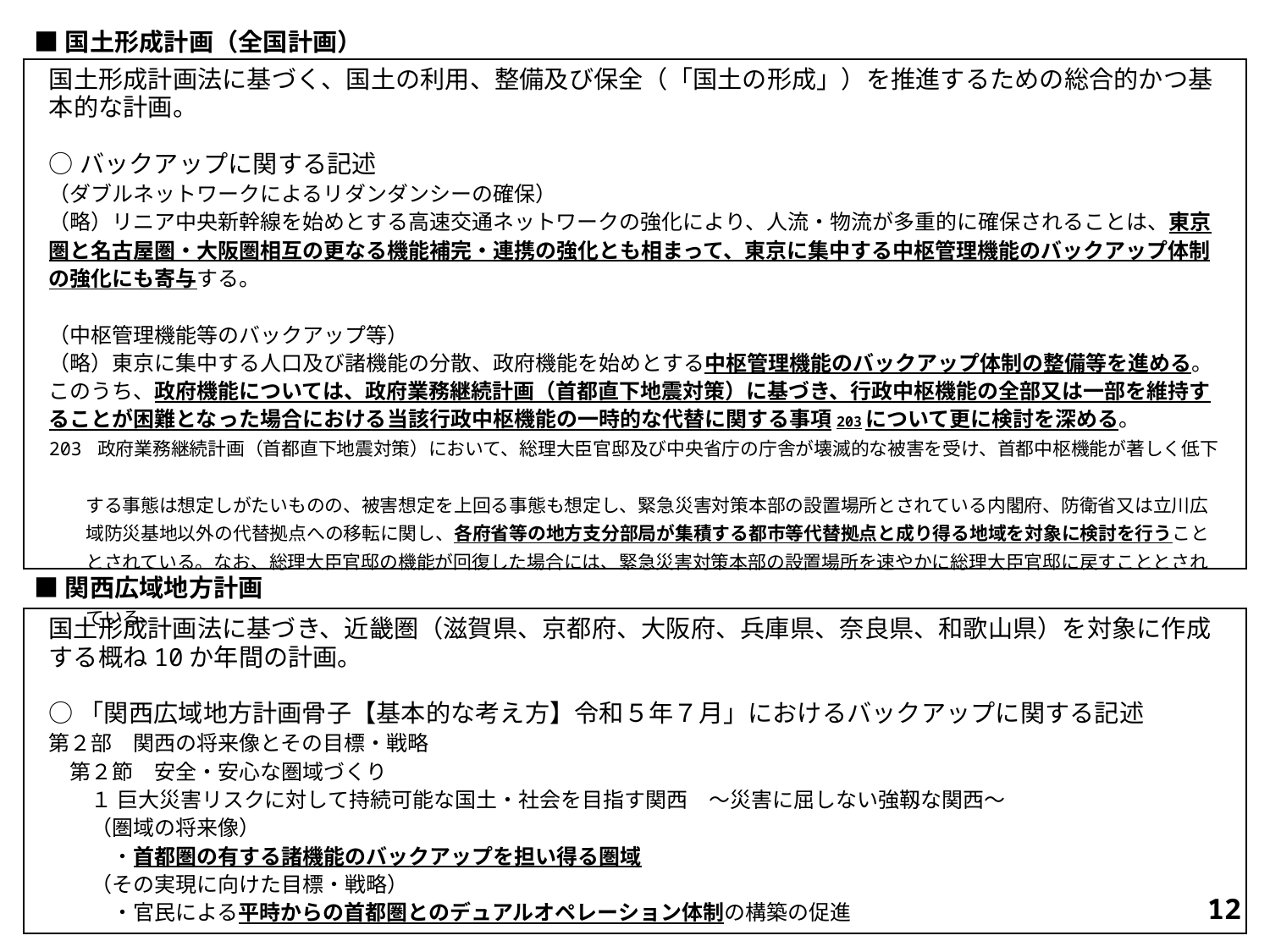

■国土形成計画（全国計画）
国土形成計画法に基づく、国土の利用、整備及び保全（「国土の形成」）を推進するための総合的かつ基本的な計画。

○バックアップに関する記述
（ダブルネットワークによるリダンダンシーの確保）
（略）リニア中央新幹線を始めとする高速交通ネットワークの強化により、人流・物流が多重的に確保されることは、東京圏と名古屋圏・大阪圏相互の更なる機能補完・連携の強化とも相まって、東京に集中する中枢管理機能のバックアップ体制の強化にも寄与する。

（中枢管理機能等のバックアップ等）
（略）東京に集中する人口及び諸機能の分散、政府機能を始めとする中枢管理機能のバックアップ体制の整備等を進める。このうち、政府機能については、政府業務継続計画（首都直下地震対策）に基づき、行政中枢機能の全部又は一部を維持することが困難となった場合における当該行政中枢機能の一時的な代替に関する事項203について更に検討を深める。
203 政府業務継続計画（首都直下地震対策）において、総理大臣官邸及び中央省庁の庁舎が壊滅的な被害を受け、首都中枢機能が著しく低下
　　する事態は想定しがたいものの、被害想定を上回る事態も想定し、緊急災害対策本部の設置場所とされている内閣府、防衛省又は立川広
　　域防災基地以外の代替拠点への移転に関し、各府省等の地方支分部局が集積する都市等代替拠点と成り得る地域を対象に検討を行うこと
　　とされている。なお、総理大臣官邸の機能が回復した場合には、緊急災害対策本部の設置場所を速やかに総理大臣官邸に戻すこととされ
　　ている。
■関西広域地方計画
国土形成計画法に基づき、近畿圏（滋賀県、京都府、大阪府、兵庫県、奈良県、和歌山県）を対象に作成する概ね10か年間の計画。

○「関西広域地方計画骨子【基本的な考え方】令和５年７月」におけるバックアップに関する記述
第２部　関西の将来像とその目標・戦略
　第２節　安全・安心な圏域づくり
　　１ 巨大災害リスクに対して持続可能な国土・社会を目指す関西　～災害に屈しない強靱な関西～
　　（圏域の将来像）
　　　・首都圏の有する諸機能のバックアップを担い得る圏域
　　（その実現に向けた目標・戦略）
　　　・官民による平時からの首都圏とのデュアルオペレーション体制の構築の促進
12